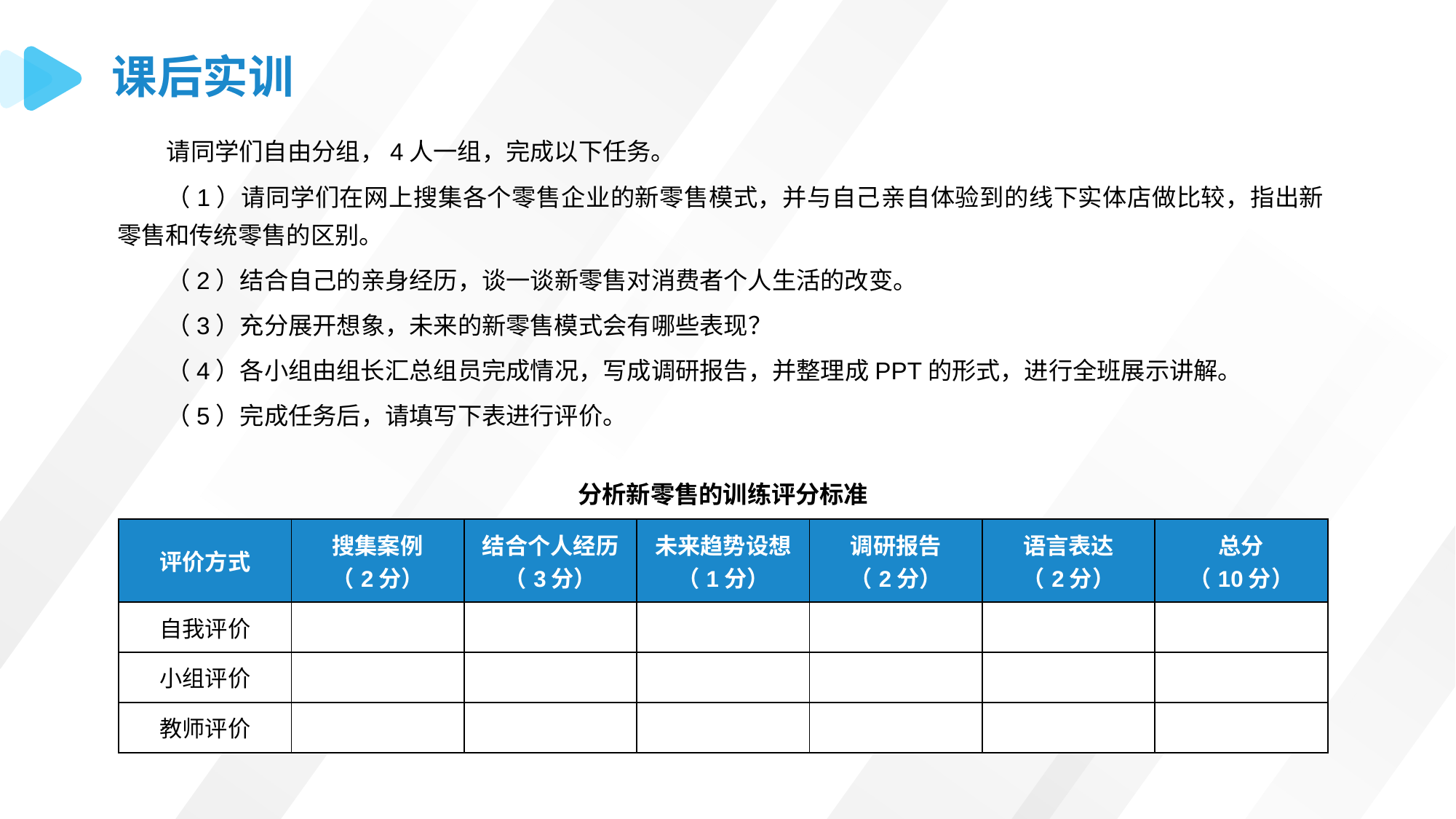

课后实训

请同学们自由分组，4人一组，完成以下任务。
（1）请同学们在网上搜集各个零售企业的新零售模式，并与自己亲自体验到的线下实体店做比较，指出新零售和传统零售的区别。
（2）结合自己的亲身经历，谈一谈新零售对消费者个人生活的改变。
（3）充分展开想象，未来的新零售模式会有哪些表现？
（4）各小组由组长汇总组员完成情况，写成调研报告，并整理成PPT的形式，进行全班展示讲解。
（5）完成任务后，请填写下表进行评价。
分析新零售的训练评分标准
| 评价方式 | 搜集案例 （2分） | 结合个人经历 （3分） | 未来趋势设想 （1分） | 调研报告 （2分） | 语言表达 （2分） | 总分 （10分） |
| --- | --- | --- | --- | --- | --- | --- |
| 自我评价 |  |  |  |  |  |  |
| 小组评价 |  |  |  |  |  |  |
| 教师评价 |  |  |  |  |  |  |